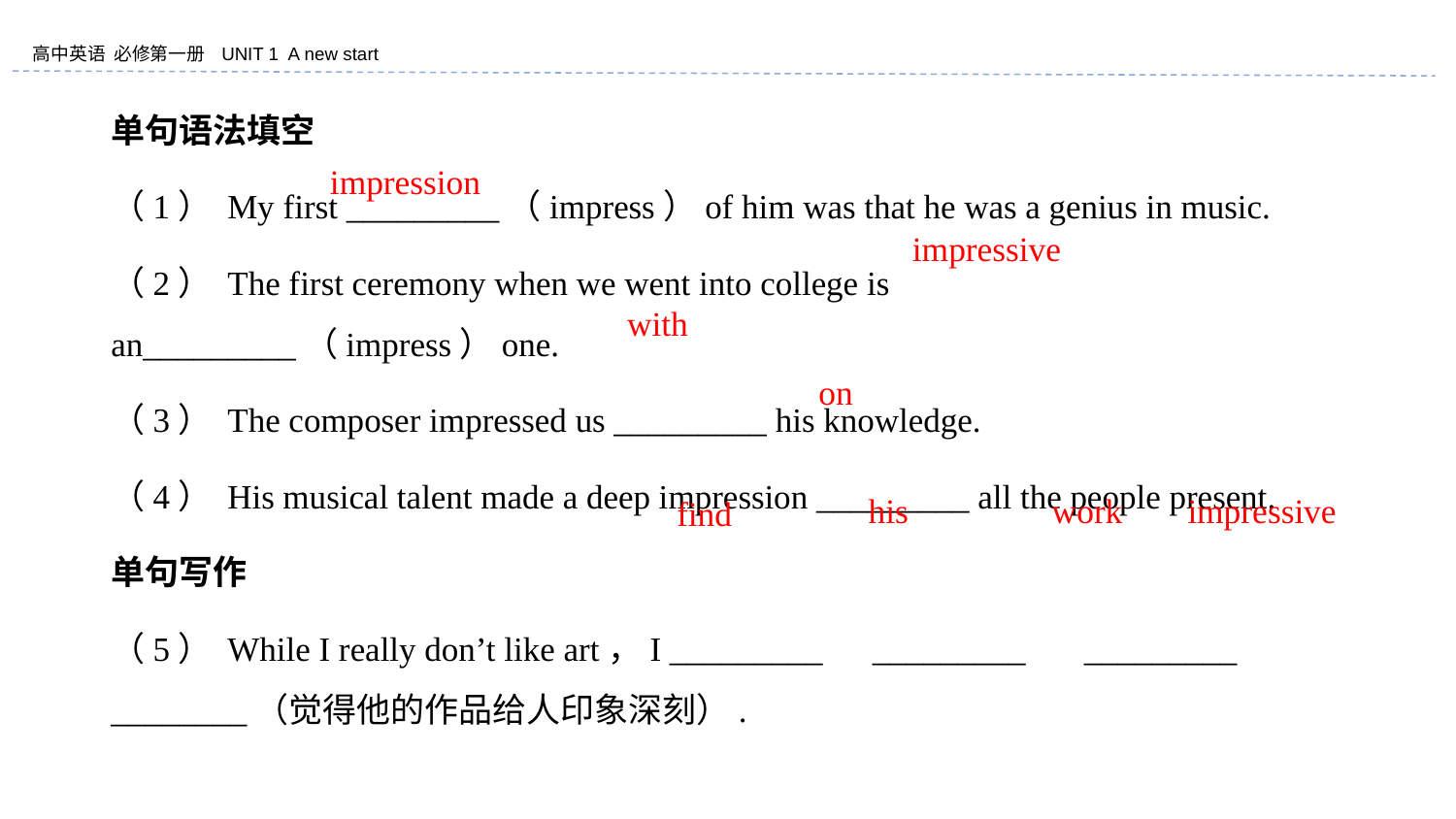

单句语法填空
（1） My first _________（impress）of him was that he was a genius in music.
（2） The first ceremony when we went into college is an_________（impress）one.
（3） The composer impressed us _________ his knowledge.
（4） His musical talent made a deep impression _________ all the people present.
单句写作
（5） While I really don’t like art，I _________　_________ 　_________  ________（觉得他的作品给人印象深刻）.

impression
impressive
with
on
his
work
impressive
find